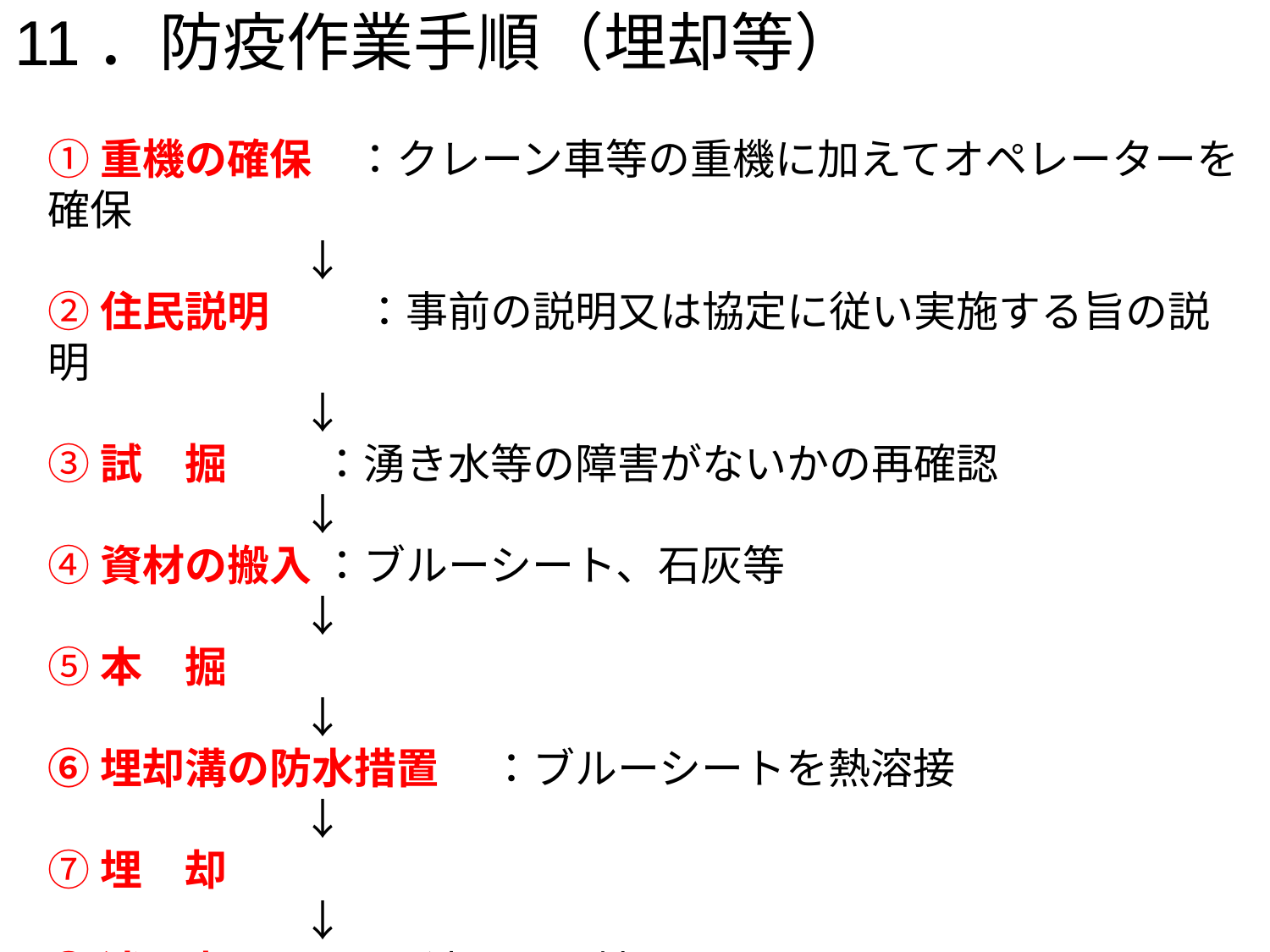

11．防疫作業手順（埋却等）

①重機の確保　：クレーン車等の重機に加えてオペレーターを確保
　　　　　　↓
②住民説明　 　：事前の説明又は協定に従い実施する旨の説明
　　　　　　↓
③試　掘　　 ：湧き水等の障害がないかの再確認
　　　　　　↓
④資材の搬入 ：ブルーシート、石灰等
　　　　　　↓
⑤本　掘
　　　　　　↓
⑥埋却溝の防水措置　 ：ブルーシートを熱溶接
　　　　　　↓
⑦埋　却
　　　　　　↓
⑧消　毒　 　　  ：消石灰で被覆